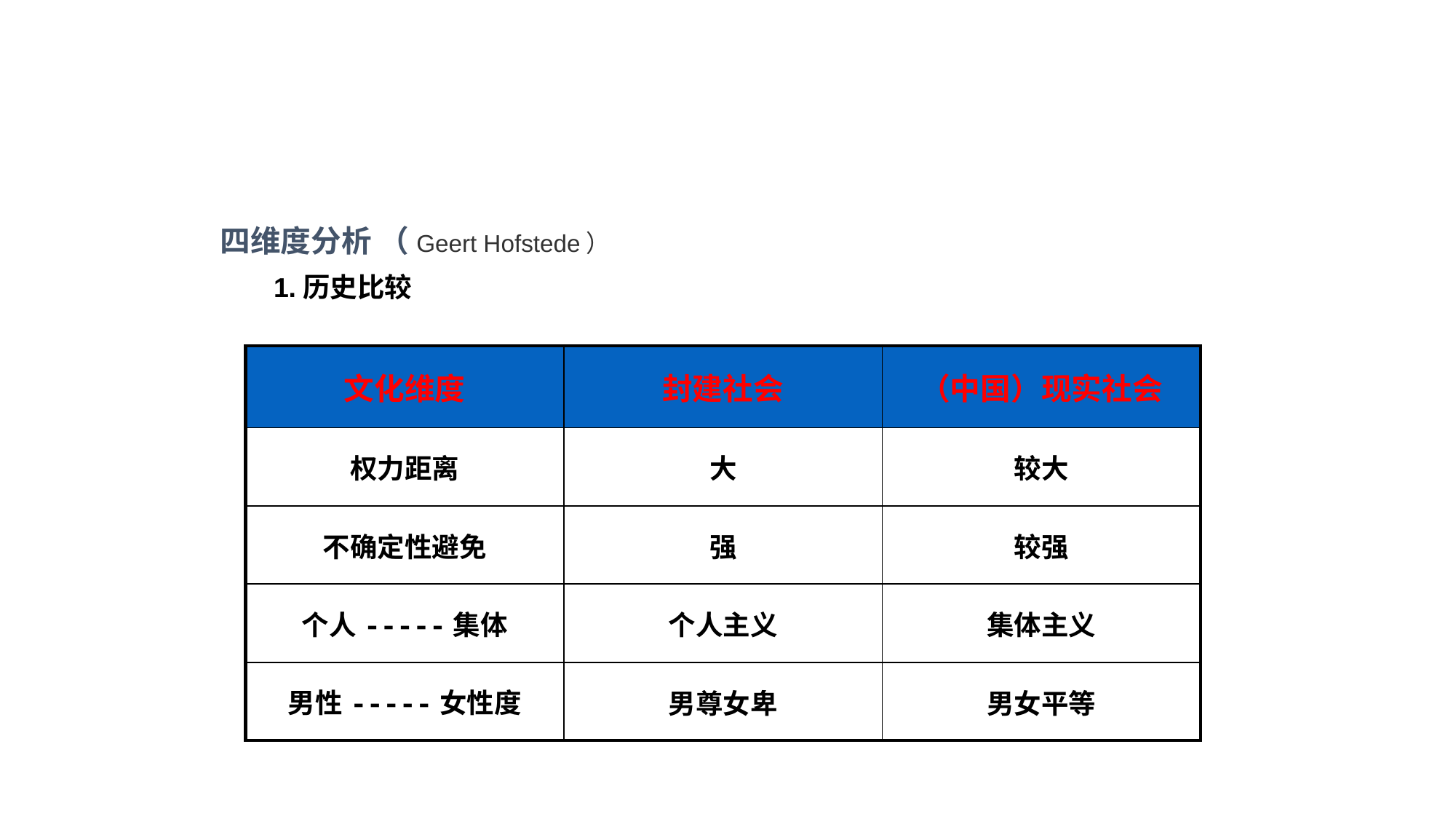

四维度分析 （Geert Hofstede）
       1.历史比较
| 文化维度 | 封建社会 | （中国）现实社会 |
| --- | --- | --- |
| 权力距离 | 大 | 较大 |
| 不确定性避免 | 强 | 较强 |
| 个人-----集体 | 个人主义 | 集体主义 |
| 男性-----女性度 | 男尊女卑 | 男女平等 |